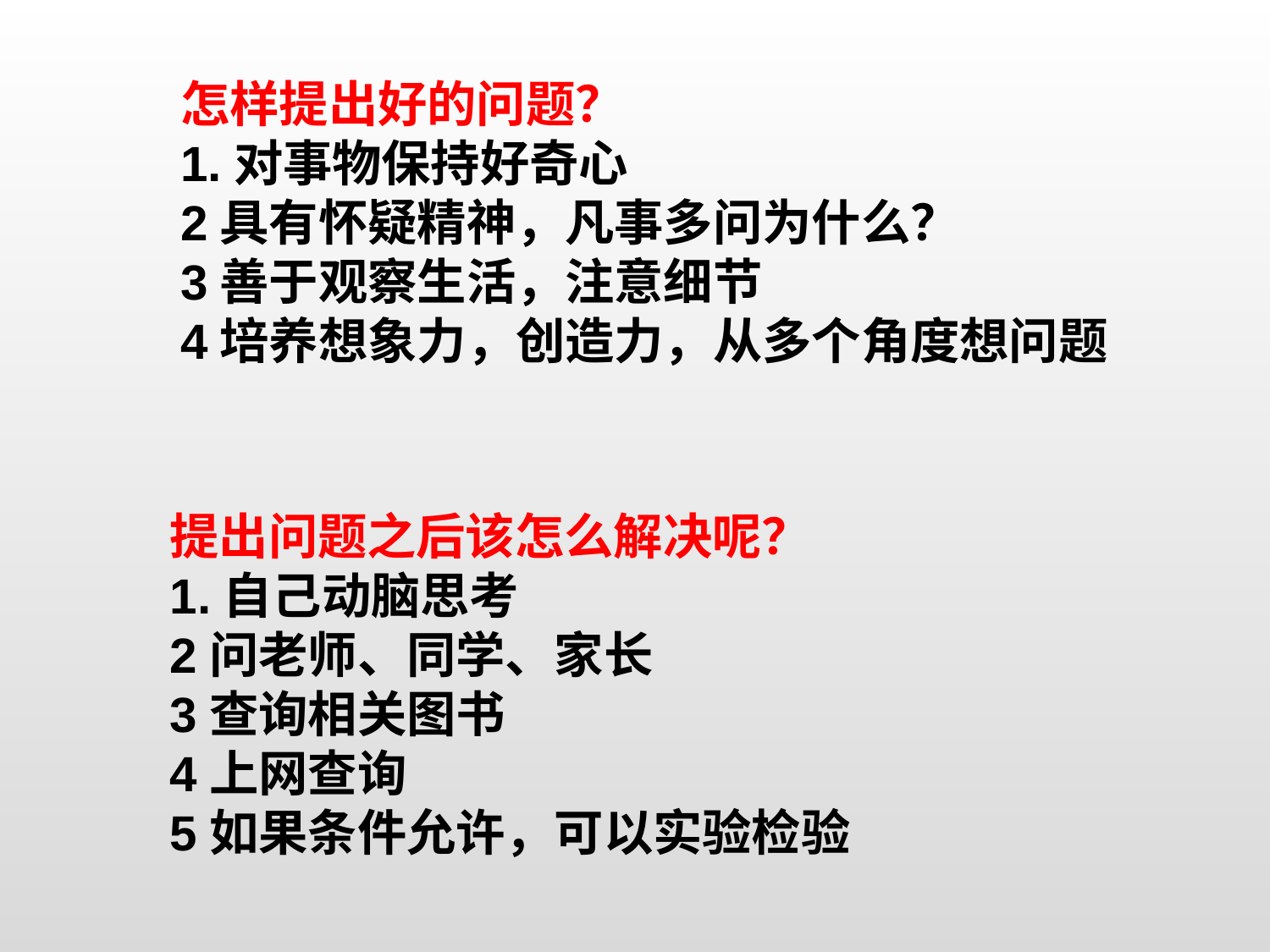

怎样提出好的问题？
1.对事物保持好奇心
2具有怀疑精神，凡事多问为什么？
3善于观察生活，注意细节
4培养想象力，创造力，从多个角度想问题
提出问题之后该怎么解决呢？
1.自己动脑思考
2问老师、同学、家长
3查询相关图书
4上网查询
5如果条件允许，可以实验检验